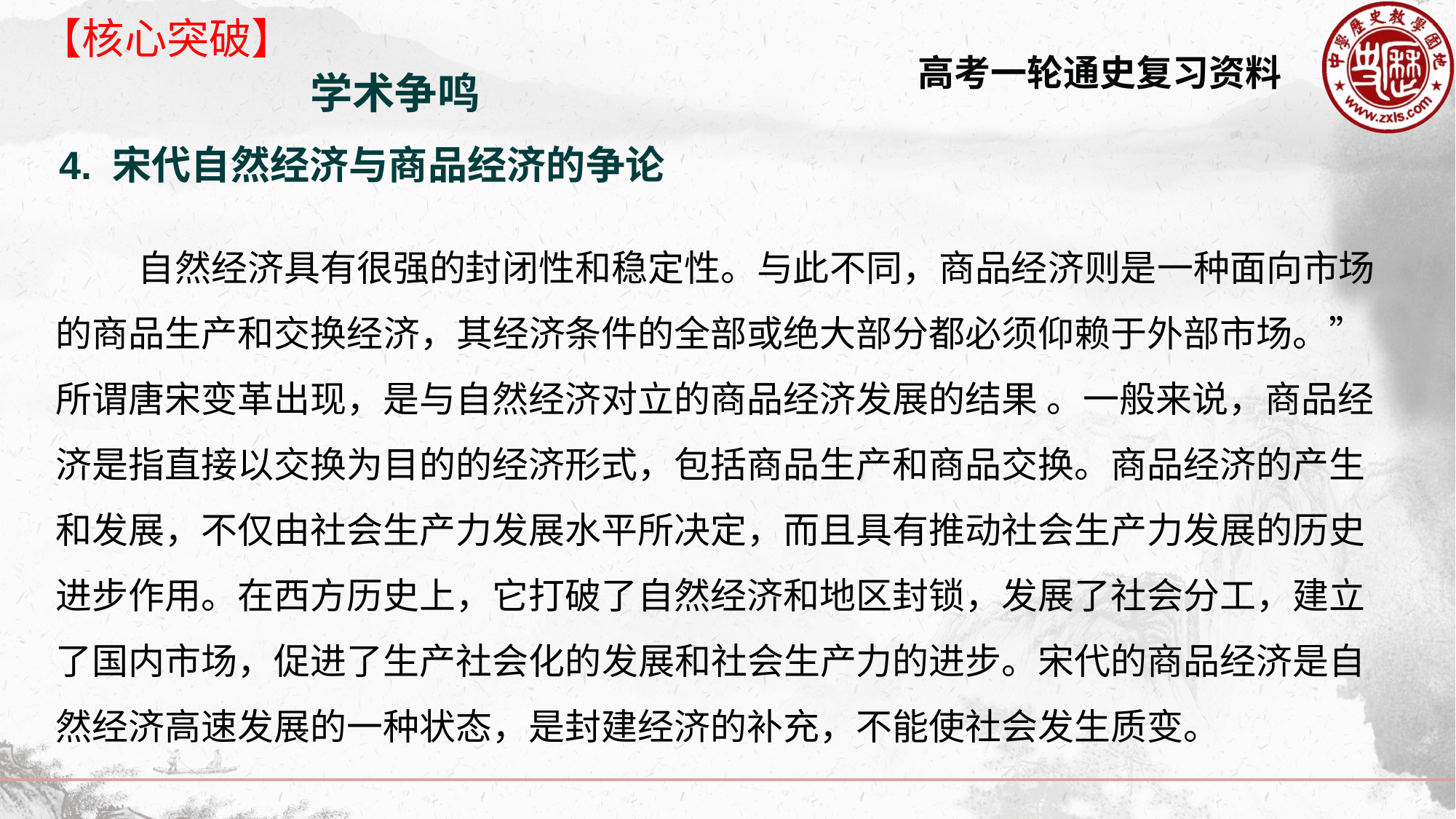

【核心突破】
学术争鸣
4. 宋代自然经济与商品经济的争论
         自然经济具有很强的封闭性和稳定性。与此不同，商品经济则是一种面向市场的商品生产和交换经济，其经济条件的全部或绝大部分都必须仰赖于外部市场。” 所谓唐宋变革出现，是与自然经济对立的商品经济发展的结果 。一般来说，商品经济是指直接以交换为目的的经济形式，包括商品生产和商品交换。商品经济的产生和发展，不仅由社会生产力发展水平所决定，而且具有推动社会生产力发展的历史进步作用。在西方历史上，它打破了自然经济和地区封锁，发展了社会分工，建立了国内市场，促进了生产社会化的发展和社会生产力的进步。宋代的商品经济是自然经济高速发展的一种状态，是封建经济的补充，不能使社会发生质变。